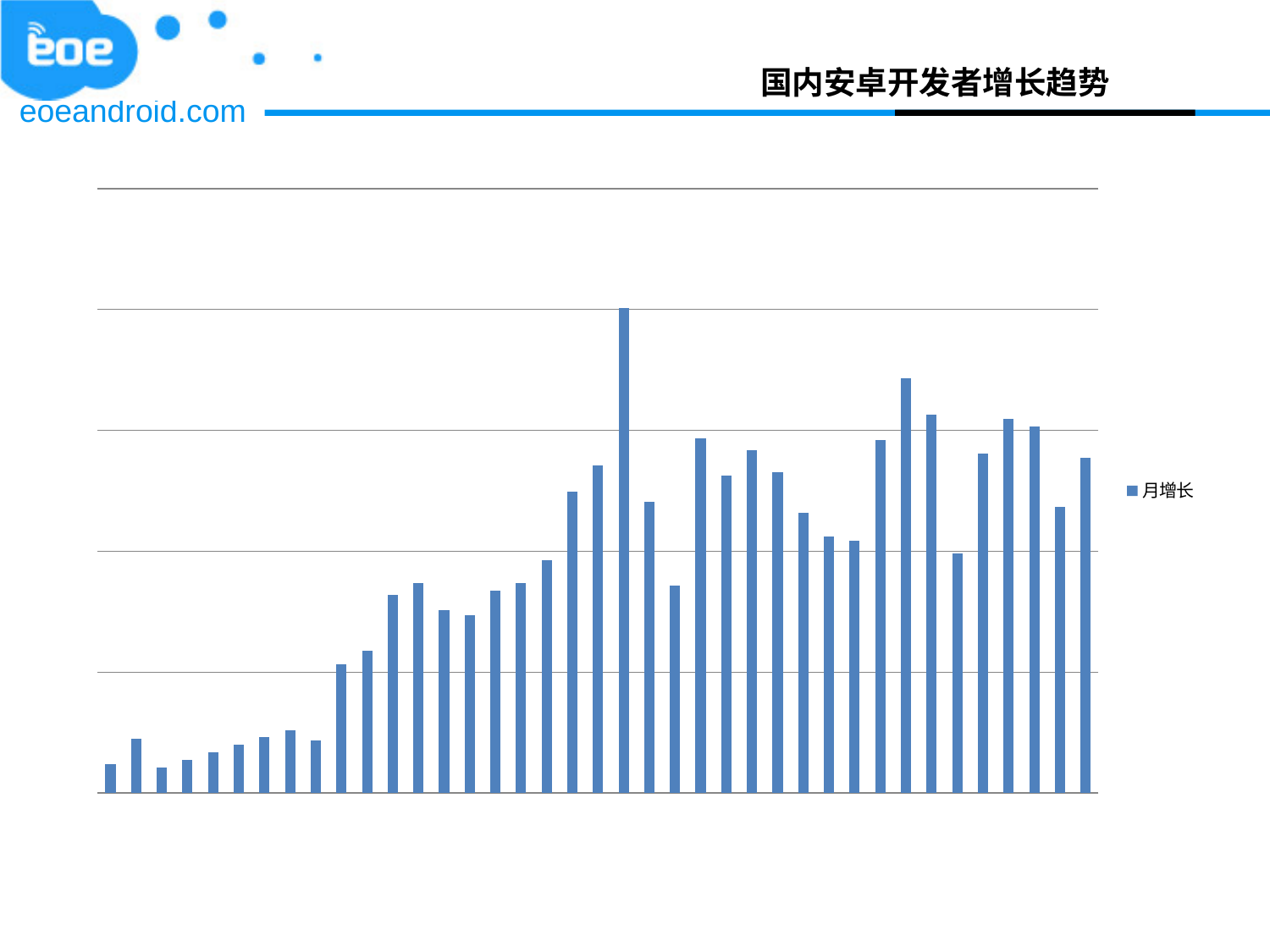

国内安卓开发者增长趋势

### Chart

| Category |  |
|---|---|
| 39904 | 1178.0 |
| 39934 | 2243.0 |
| 39965 | 1051.0 |
| 39995 | 1371.0 |
| 40026 | 1688.0 |
| 40057 | 2000.0 |
| 40087 | 2300.0 |
| 40118 | 2590.0 |
| 40148 | 2177.0 |
| 40179 | 5336.0 |
| 40210 | 5887.0 |
| 40238 | 8209.0 |
| 40269 | 8676.0 |
| 40299 | 7577.0 |
| 40330 | 7360.0 |
| 40360 | 8384.0 |
| 40391 | 8699.0 |
| 40422 | 9632.0 |
| 40452 | 12454.0 |
| 40483 | 13536.0 |
| 40513 | 20072.0 |
| 40544 | 12056.0 |
| 40575 | 8581.0 |
| 40603 | 14660.0 |
| 40634 | 13144.0 |
| 40664 | 14197.0 |
| 40695 | 13276.0 |
| 40725 | 11584.0 |
| 40756 | 10597.0 |
| 40787 | 10430.0 |
| 40817 | 14611.0 |
| 40848 | 17160.0 |
| 40878 | 15664.0 |
| 40909 | 9894.0 |
| 40940 | 14036.0 |
| 40969 | 15493.0 |
| 41000 | 15146.0 |
| 41030 | 11851.0 |
| 41061 | 13878.0 |